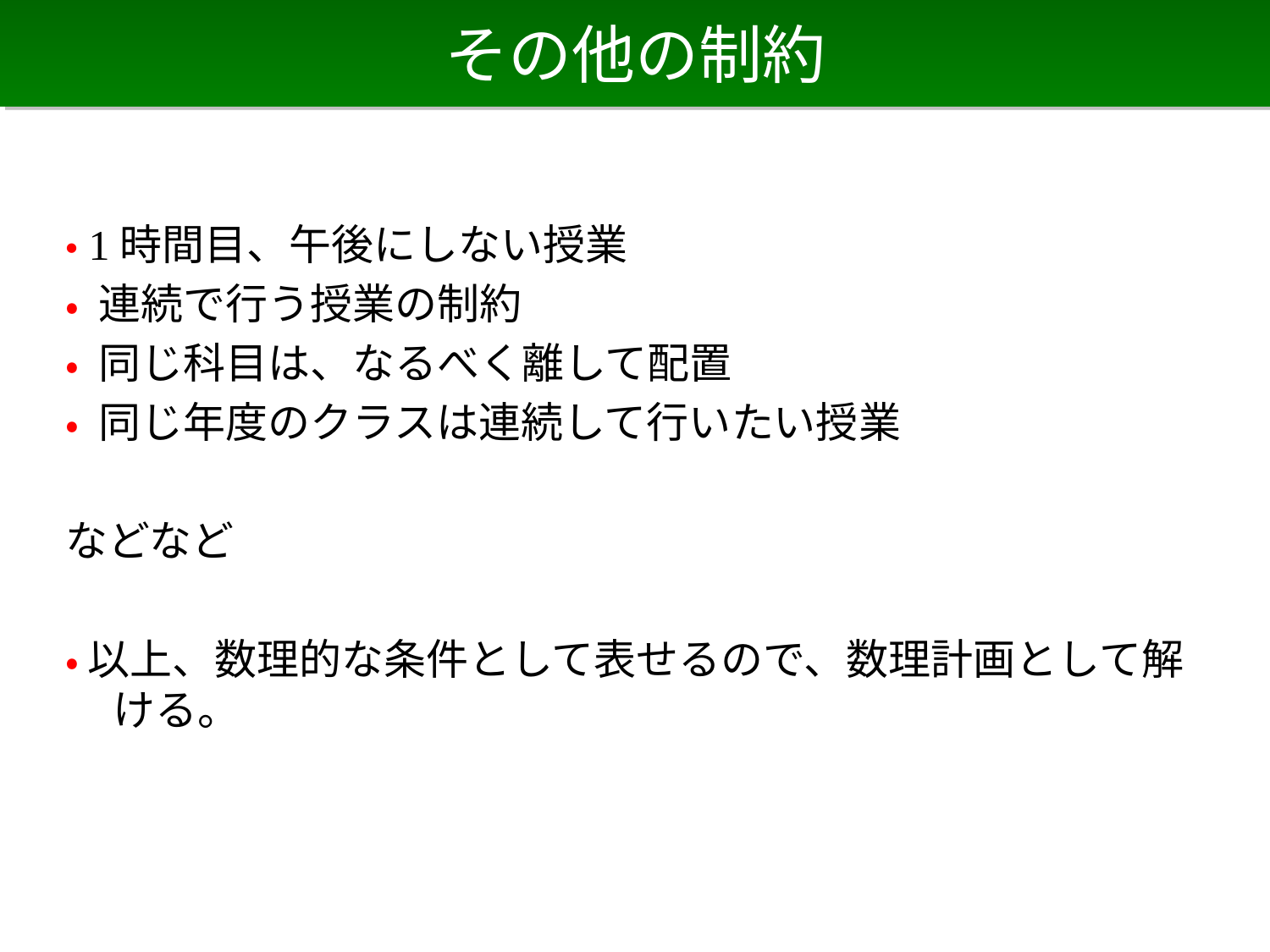

# その他の制約
• 1時間目、午後にしない授業
• 連続で行う授業の制約
• 同じ科目は、なるべく離して配置
• 同じ年度のクラスは連続して行いたい授業

などなど

•以上、数理的な条件として表せるので、数理計画として解ける。